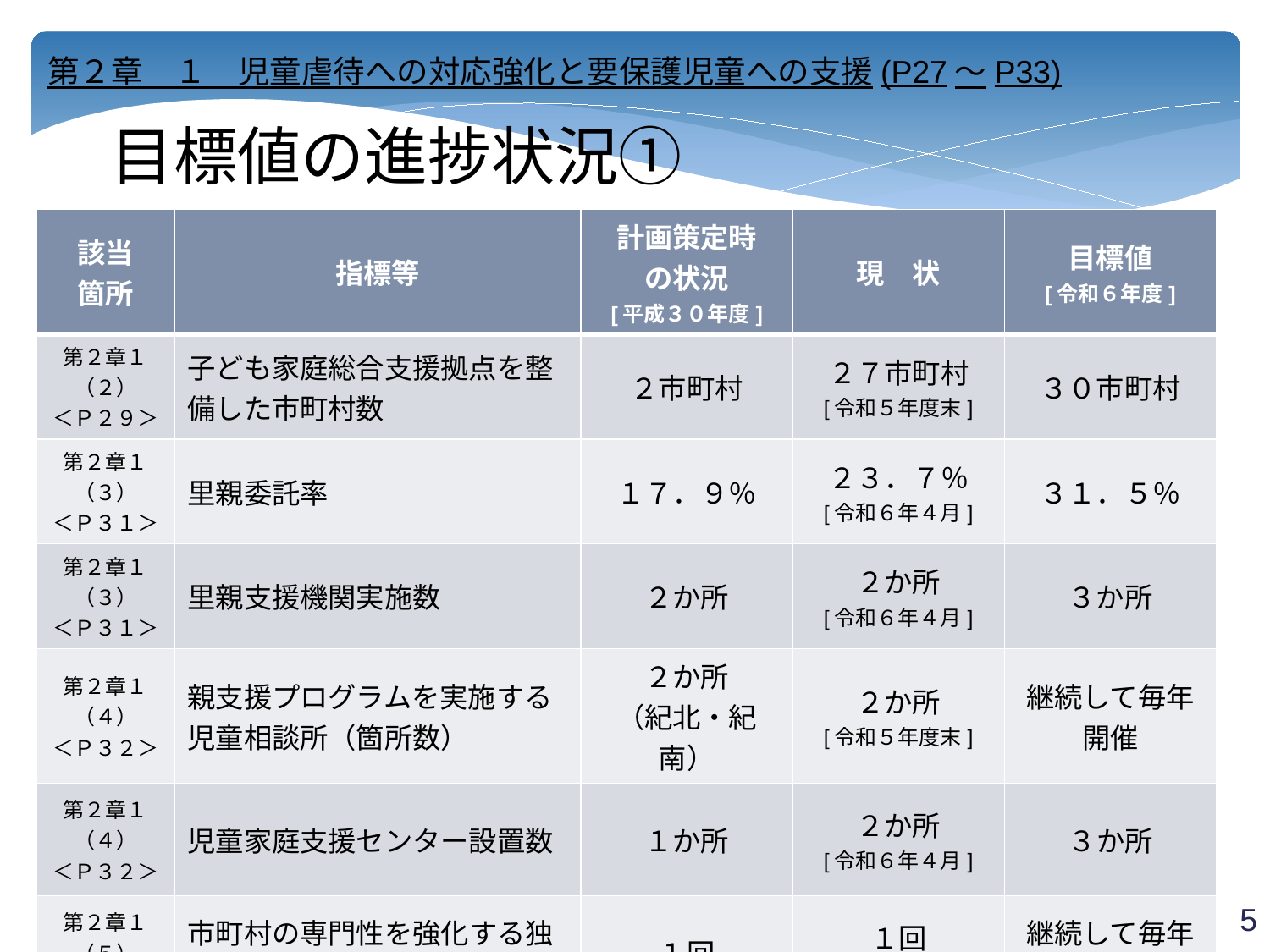

第２章　１　児童虐待への対応強化と要保護児童への支援(P27～P33)
目標値の進捗状況①
| 該当 箇所 | 指標等 | 計画策定時 の状況 [平成３０年度] | 現　状 | 目標値 [令和６年度] |
| --- | --- | --- | --- | --- |
| 第２章１（２） ＜Ｐ２９＞ | 子ども家庭総合支援拠点を整備した市町村数 | ２市町村 | ２７市町村 [令和５年度末] | ３０市町村 |
| 第２章１（３） ＜Ｐ３１＞ | 里親委託率 | １７．９％ | ２３．７％ [令和６年４月] | ３１．５％ |
| 第２章１（３） ＜Ｐ３１＞ | 里親支援機関実施数 | ２か所 | ２か所 [令和６年４月] | ３か所 |
| 第２章１（４） ＜Ｐ３２＞ | 親支援プログラムを実施する児童相談所（箇所数） | ２か所 （紀北・紀南） | ２か所 [令和５年度末] | 継続して毎年開催 |
| 第２章１（４） ＜Ｐ３２＞ | 児童家庭支援センター設置数 | １か所 | ２か所 [令和６年４月] | ３か所 |
| 第２章１（５） ＜Ｐ３３＞ | 市町村の専門性を強化する独自研修の実施（回数） | １回 | １回 [令和５年度末] | 継続して毎年開催 |
5